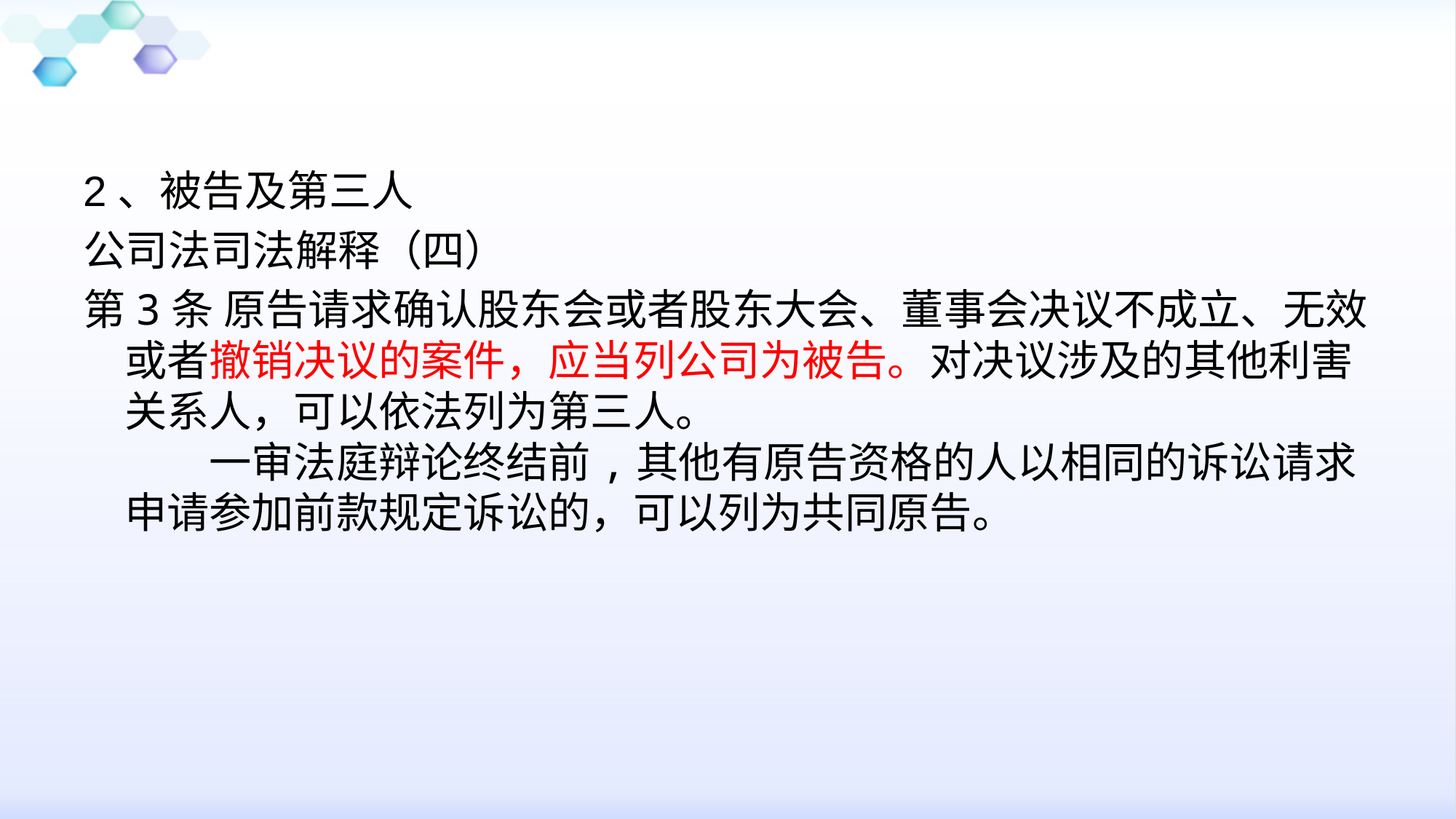

2、被告及第三人
公司法司法解释（四）
第3条 原告请求确认股东会或者股东大会、董事会决议不成立、无效或者撤销决议的案件，应当列公司为被告。对决议涉及的其他利害关系人，可以依法列为第三人。
　　一审法庭辩论终结前,其他有原告资格的人以相同的诉讼请求申请参加前款规定诉讼的，可以列为共同原告。